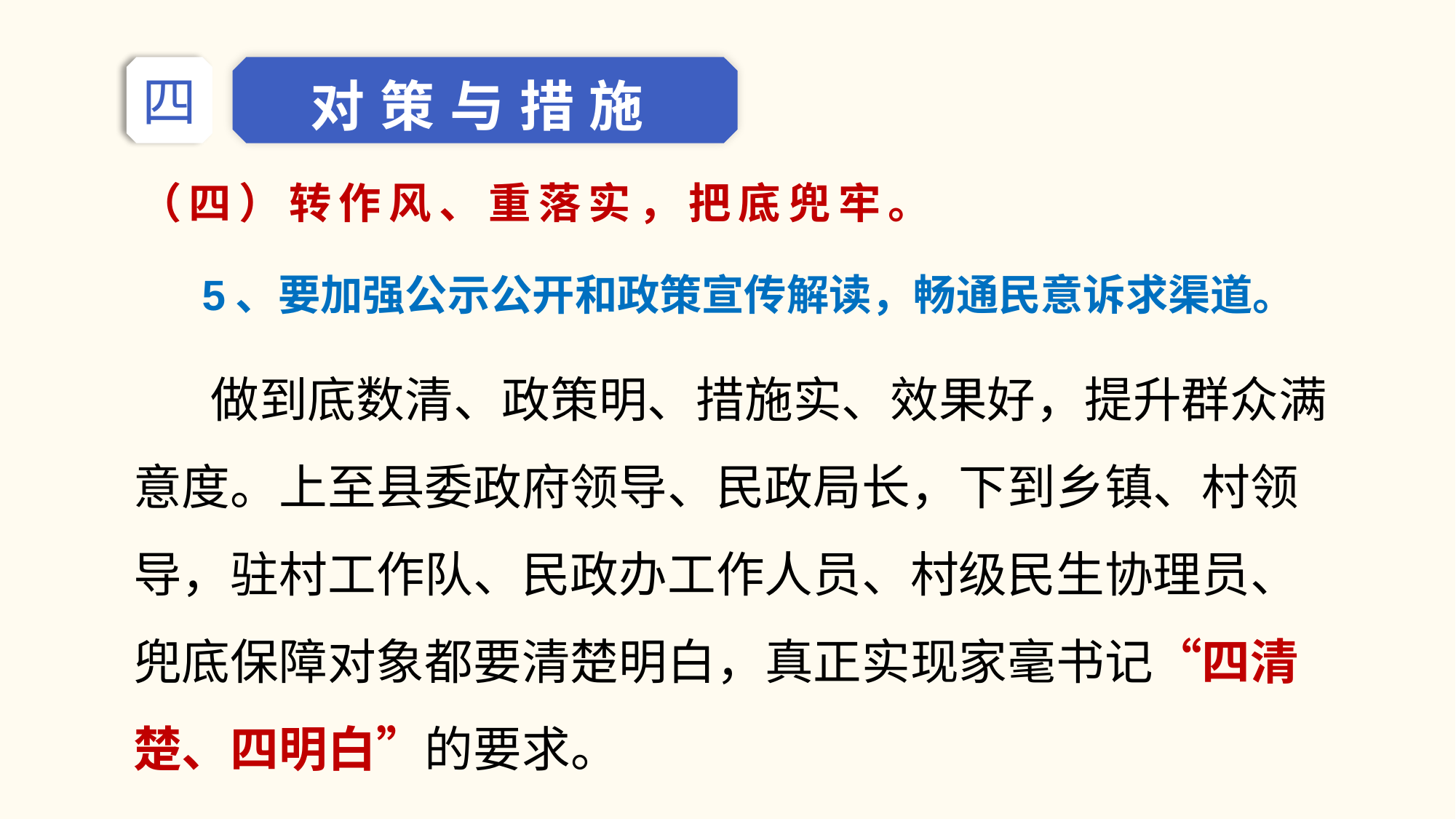

对策与措施

四
（四）转作风、重落实，把底兜牢。
5、要加强公示公开和政策宣传解读，畅通民意诉求渠道。
      做到底数清、政策明、措施实、效果好，提升群众满意度。上至县委政府领导、民政局长，下到乡镇、村领导，驻村工作队、民政办工作人员、村级民生协理员、兜底保障对象都要清楚明白，真正实现家毫书记“四清楚、四明白”的要求。